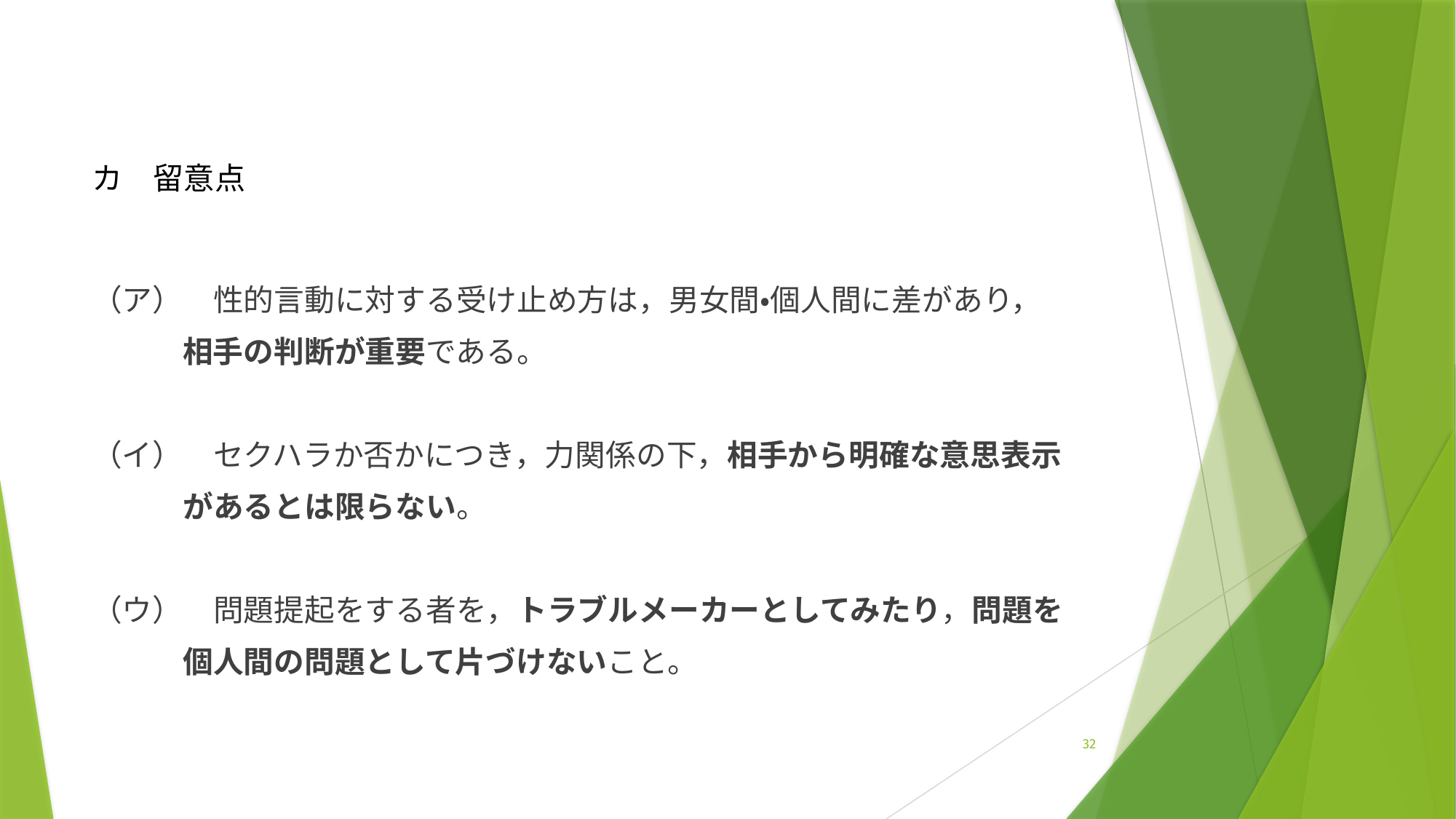

# カ　留意点
（ア）　性的言動に対する受け止め方は，男女間・個人間に差があり，
　　　相手の判断が重要である。

（イ）　セクハラか否かにつき，力関係の下，相手から明確な意思表示
　　　があるとは限らない。

（ウ）　問題提起をする者を，トラブルメーカーとしてみたり，問題を
　　　個人間の問題として片づけないこと。

32